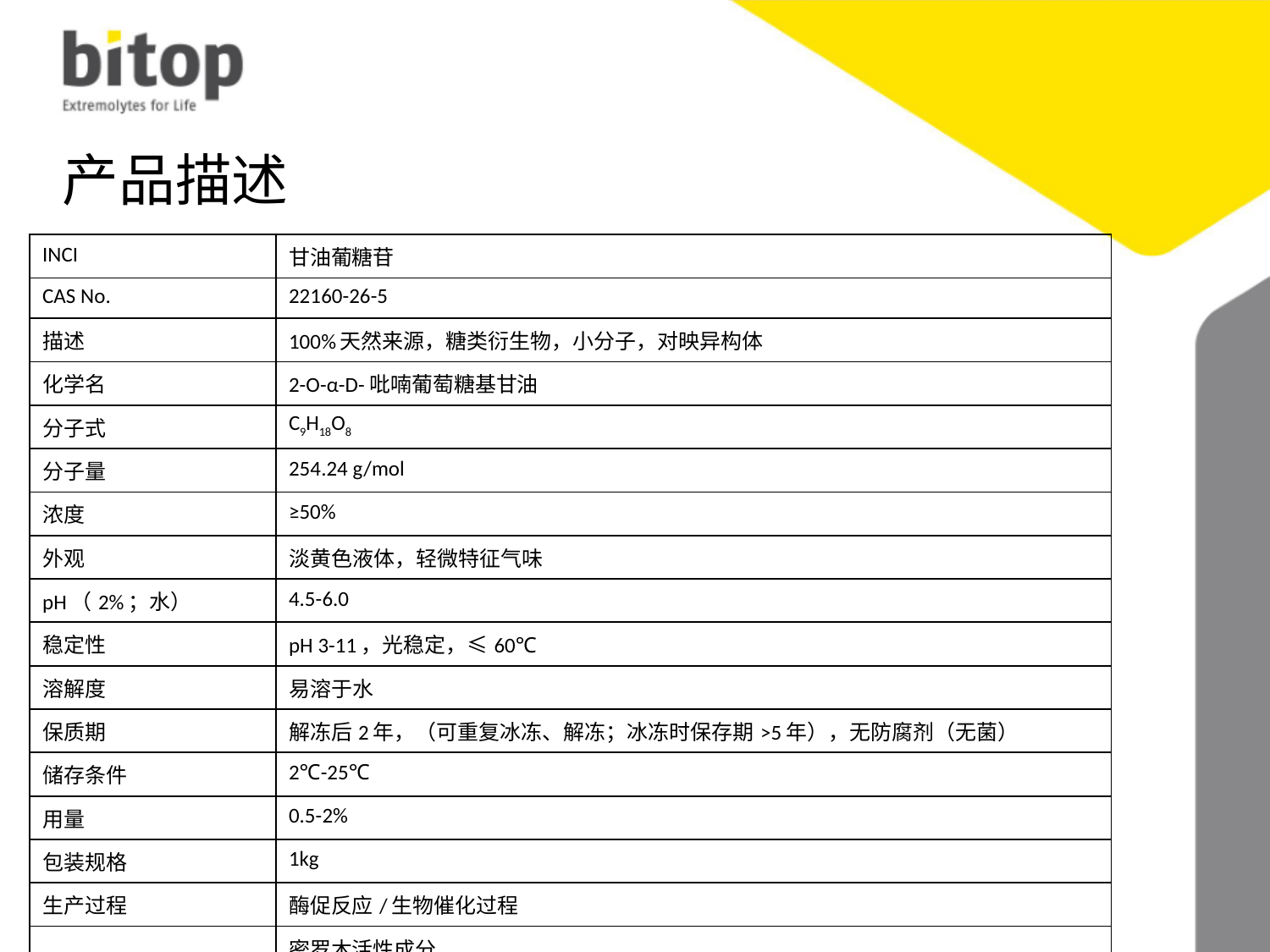

# 产品描述
| INCI | 甘油葡糖苷 |
| --- | --- |
| CAS No. | 22160-26-5 |
| 描述 | 100%天然来源，糖类衍生物，小分子，对映异构体 |
| 化学名 | 2-O-α-D-吡喃葡萄糖基甘油 |
| 分子式 | C9H18O8 |
| 分子量 | 254.24 g/mol |
| 浓度 | ≥50% |
| 外观 | 淡黄色液体，轻微特征气味 |
| pH（2%；水） | 4.5-6.0 |
| 稳定性 | pH 3-11，光稳定，≤60℃ |
| 溶解度 | 易溶于水 |
| 保质期 | 解冻后2年，（可重复冰冻、解冻；冰冻时保存期>5年），无防腐剂（无菌） |
| 储存条件 | 2℃-25℃ |
| 用量 | 0.5-2% |
| 包装规格 | 1kg |
| 生产过程 | 酶促反应/生物催化过程 |
| 来源 | 密罗木活性成分 耐盐蓝藻菌生产 |